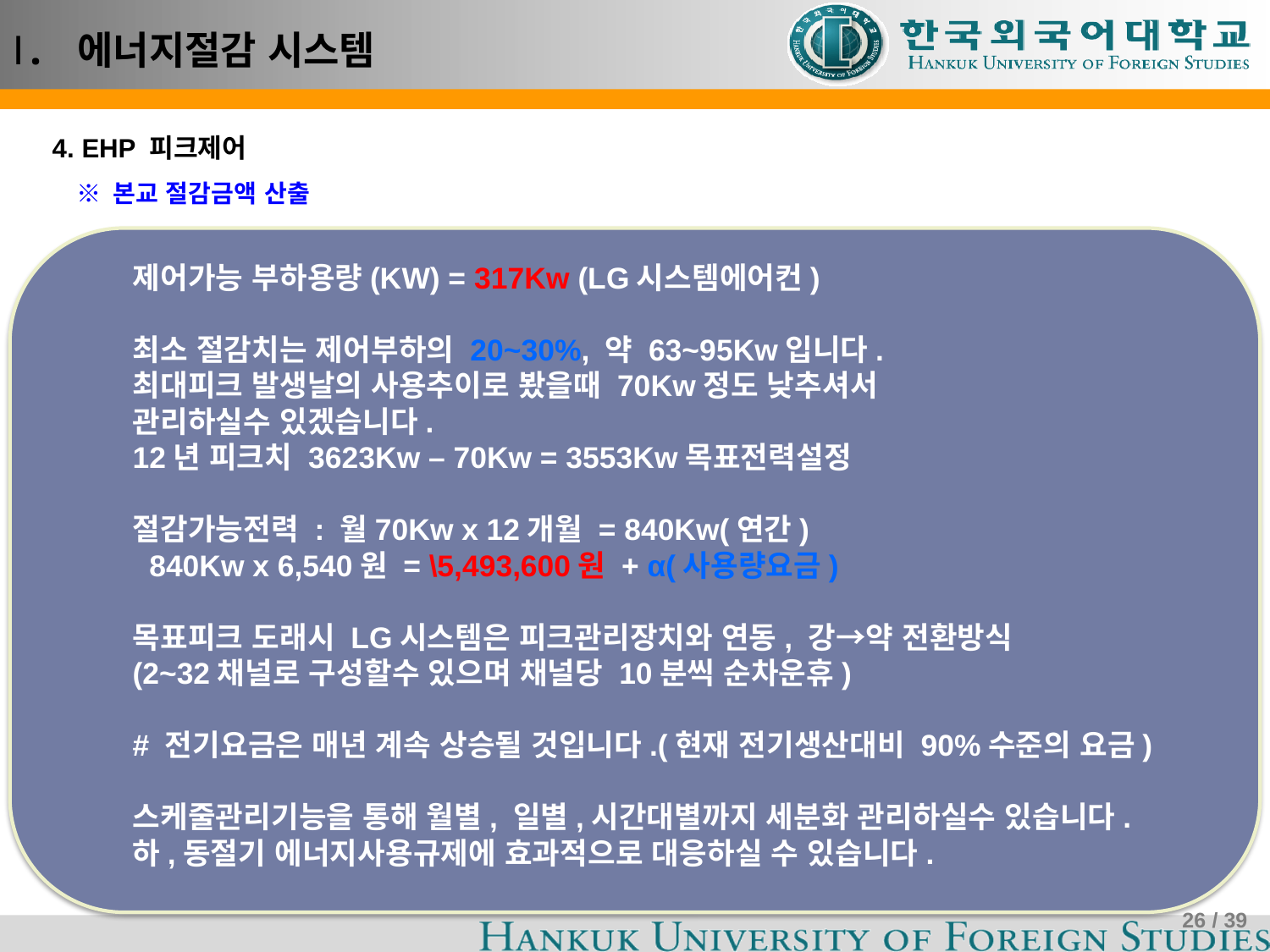

# Ⅰ. 에너지절감 시스템

4. EHP 피크제어
※ 본교 절감금액 산출

제어가능 부하용량(KW) = 317Kw (LG시스템에어컨)

최소 절감치는 제어부하의 20~30%, 약 63~95Kw입니다.
최대피크 발생날의 사용추이로 봤을때 70Kw정도 낮추셔서
관리하실수 있겠습니다.
12년 피크치 3623Kw – 70Kw = 3553Kw목표전력설정

절감가능전력 : 월70Kw x 12개월 = 840Kw(연간)
  840Kw x 6,540원 = \5,493,600원 + α(사용량요금)

목표피크 도래시 LG시스템은 피크관리장치와 연동, 강→약 전환방식
(2~32채널로 구성할수 있으며 채널당 10분씩 순차운휴)

# 전기요금은 매년 계속 상승될 것입니다.(현재 전기생산대비 90%수준의 요금)

스케줄관리기능을 통해 월별, 일별,시간대별까지 세분화 관리하실수 있습니다.
하,동절기 에너지사용규제에 효과적으로 대응하실 수 있습니다.
26 / 39